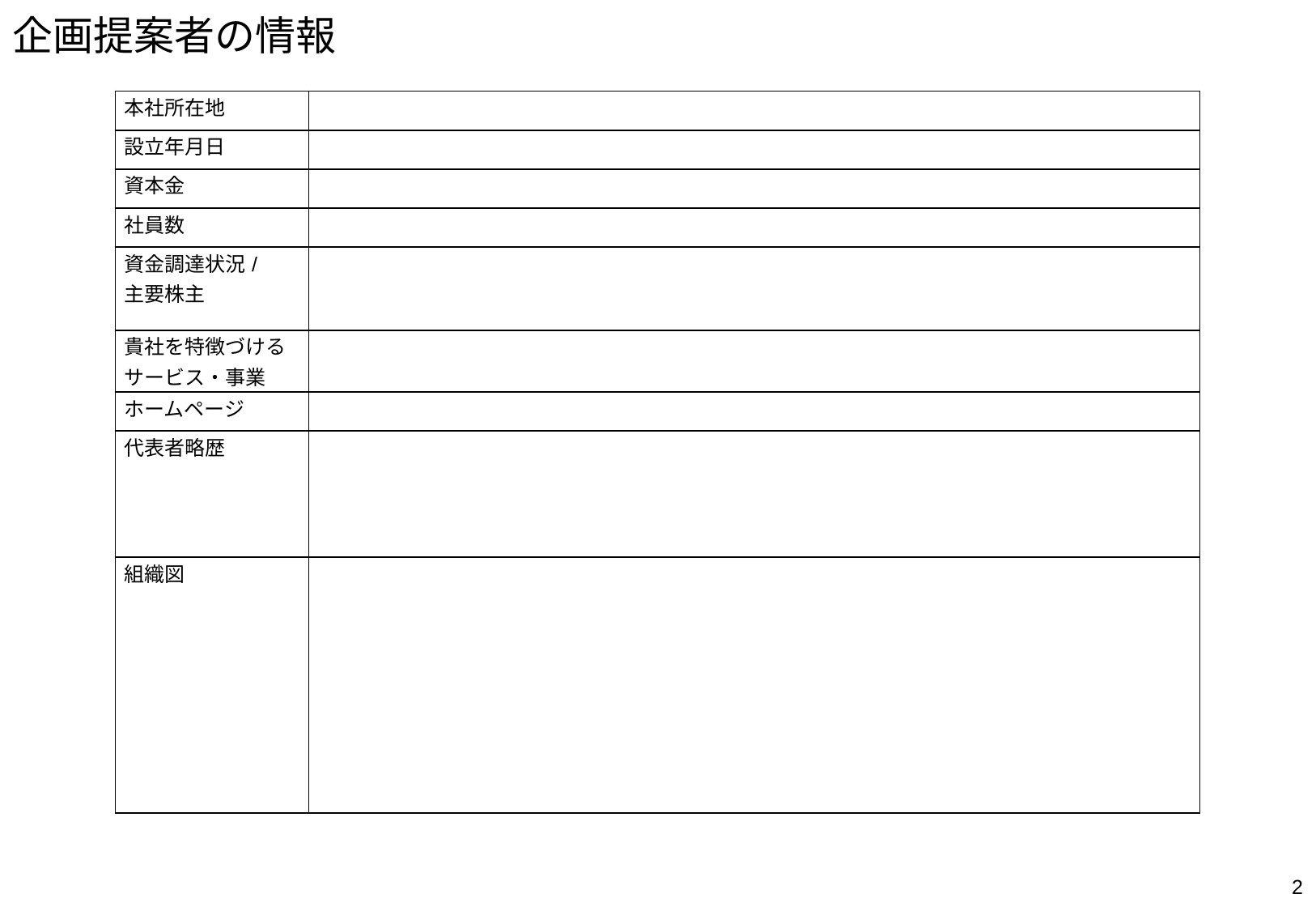

# 企画提案者の情報
| 本社所在地 |  |
| --- | --- |
| 設立年月日 |  |
| 資本金 |  |
| 社員数 |  |
| 資金調達状況/ 主要株主 |  |
| 貴社を特徴づける サービス・事業 |  |
| ホームページ |  |
| 代表者略歴 |  |
| 組織図 |  |
2